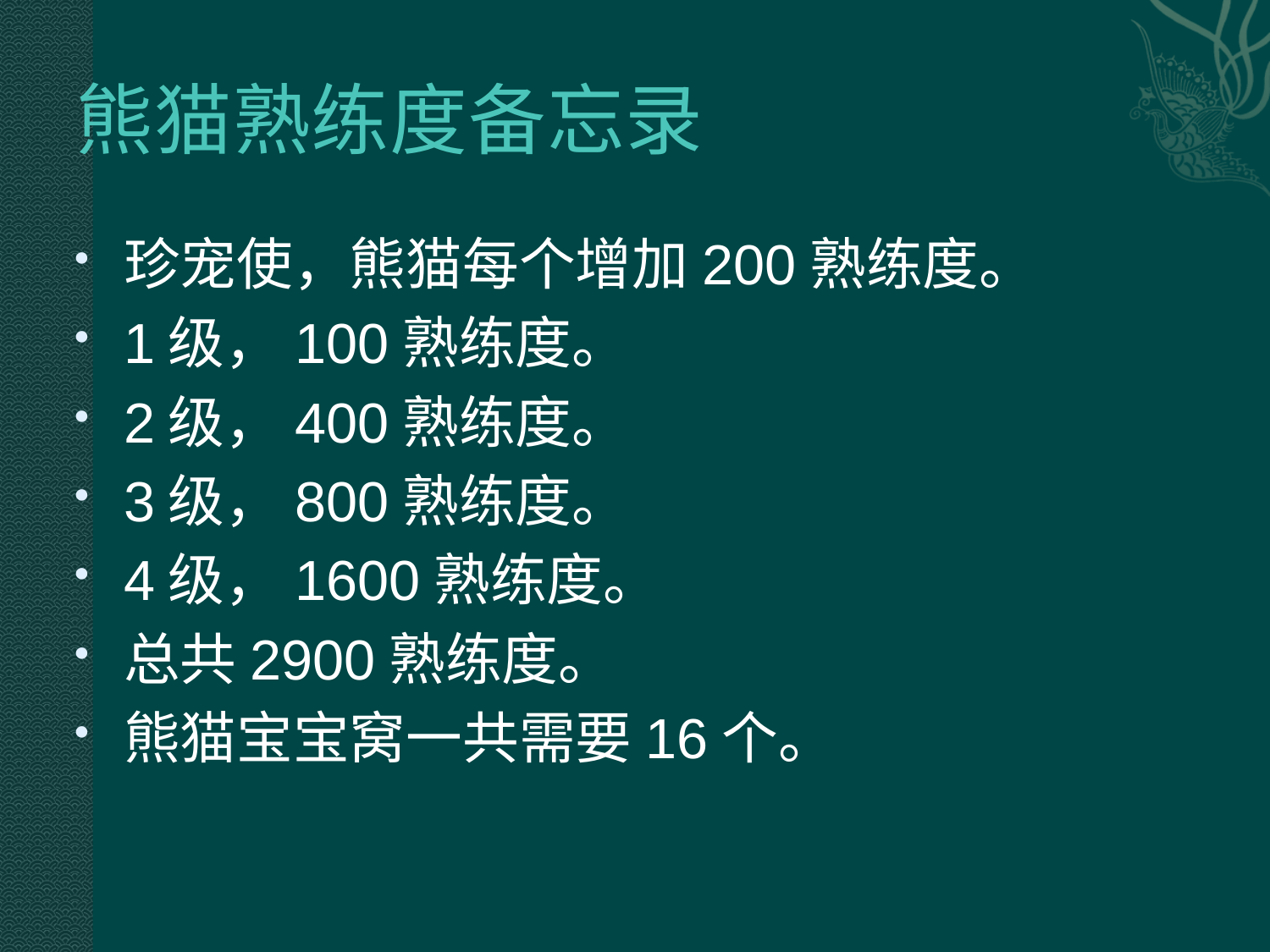

# 熊猫熟练度备忘录
珍宠使，熊猫每个增加200熟练度。
1级，100熟练度。
2级，400熟练度。
3级，800熟练度。
4级，1600熟练度。
总共2900熟练度。
熊猫宝宝窝一共需要16个。